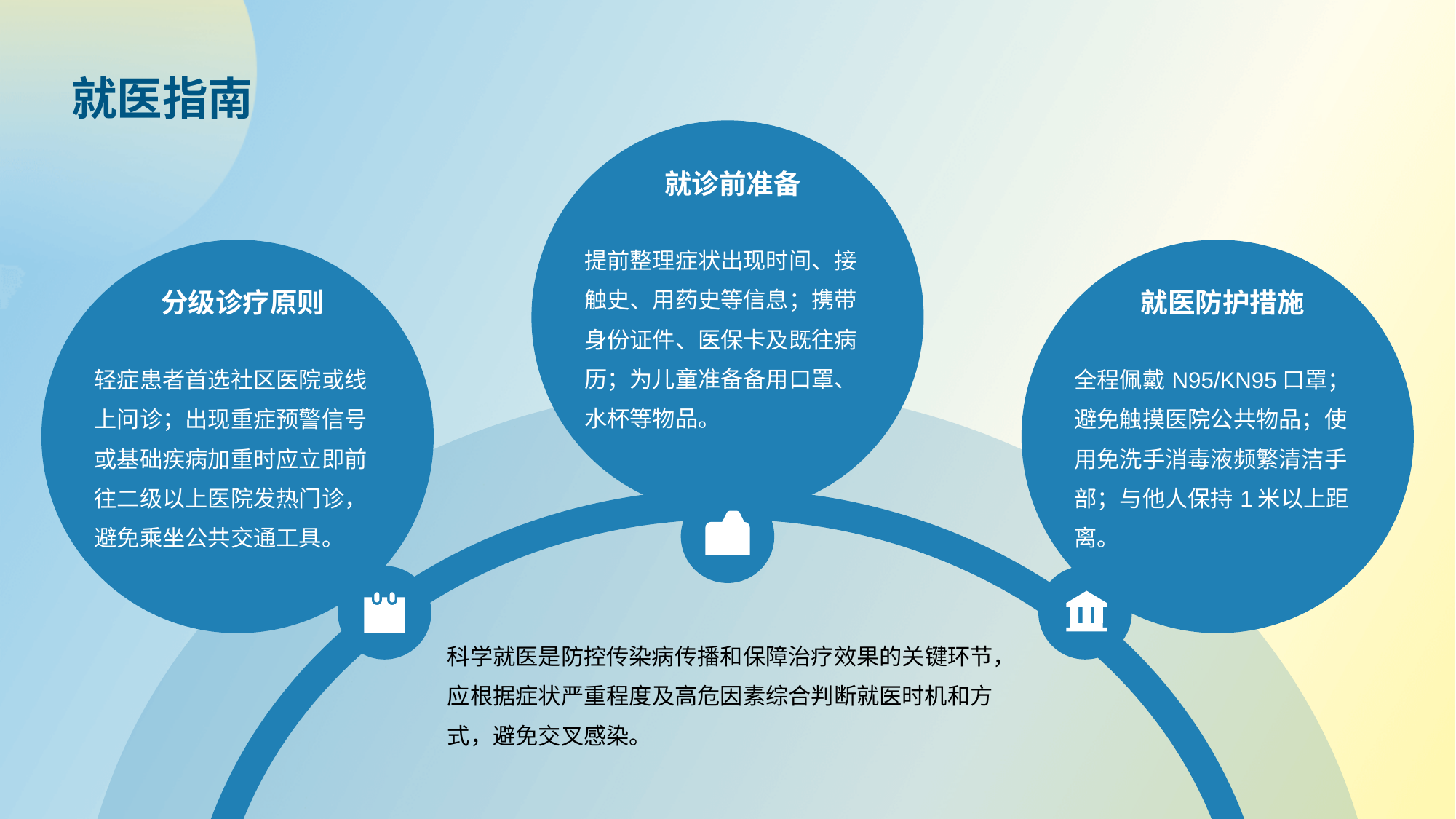

就医指南

就诊前准备
提前整理症状出现时间、接触史、用药史等信息；携带身份证件、医保卡及既往病历；为儿童准备备用口罩、水杯等物品。

分级诊疗原则
就医防护措施
轻症患者首选社区医院或线上问诊；出现重症预警信号或基础疾病加重时应立即前往二级以上医院发热门诊，避免乘坐公共交通工具。
全程佩戴N95/KN95口罩；避免触摸医院公共物品；使用免洗手消毒液频繁清洁手部；与他人保持1米以上距离。

科学就医是防控传染病传播和保障治疗效果的关键环节，应根据症状严重程度及高危因素综合判断就医时机和方式，避免交叉感染。